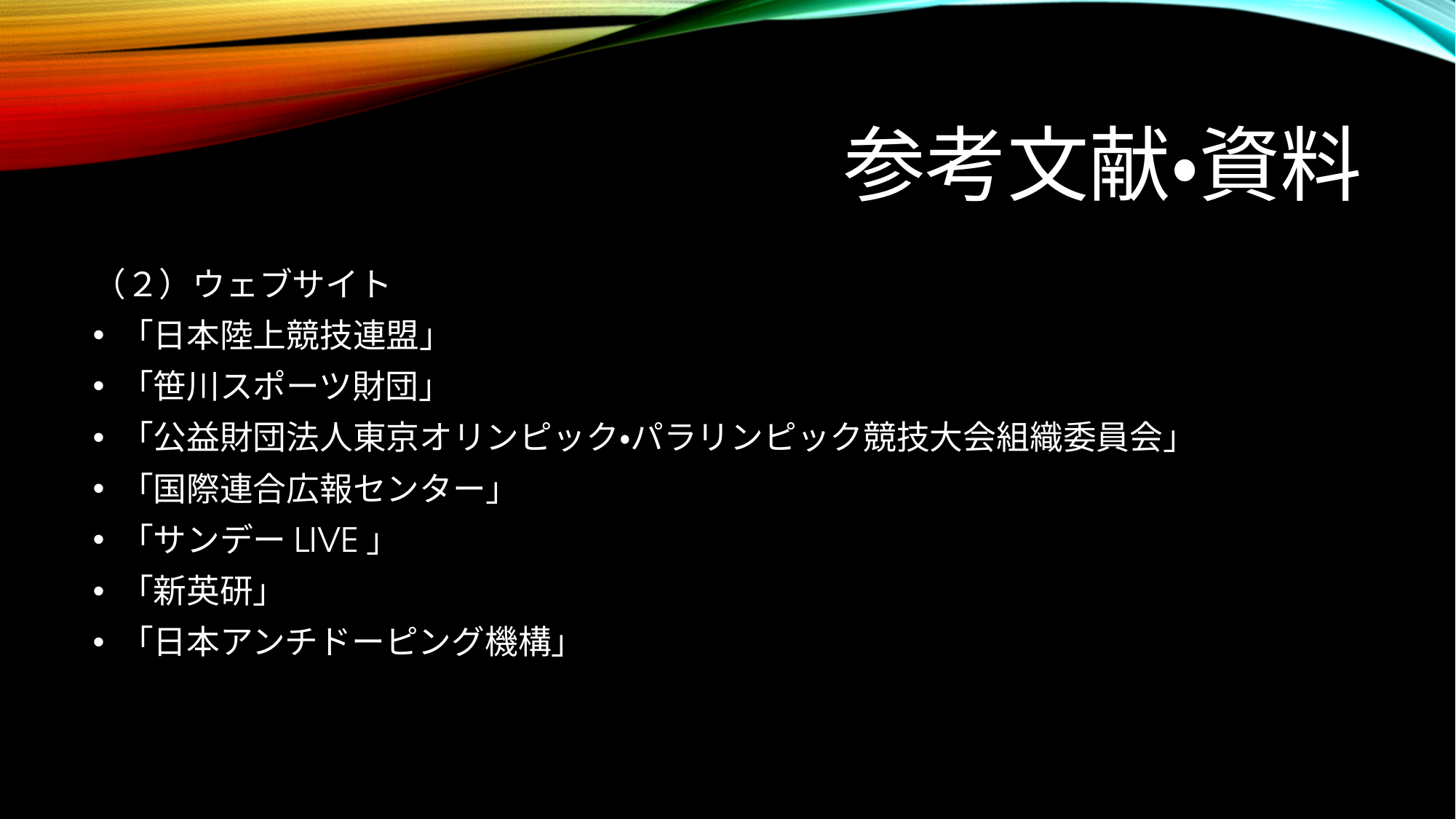

# 参考文献・資料
（２）ウェブサイト
「日本陸上競技連盟」
「笹川スポーツ財団」
「公益財団法人東京オリンピック・パラリンピック競技大会組織委員会」
「国際連合広報センター」
「サンデーLIVE」
「新英研」
「日本アンチドーピング機構」